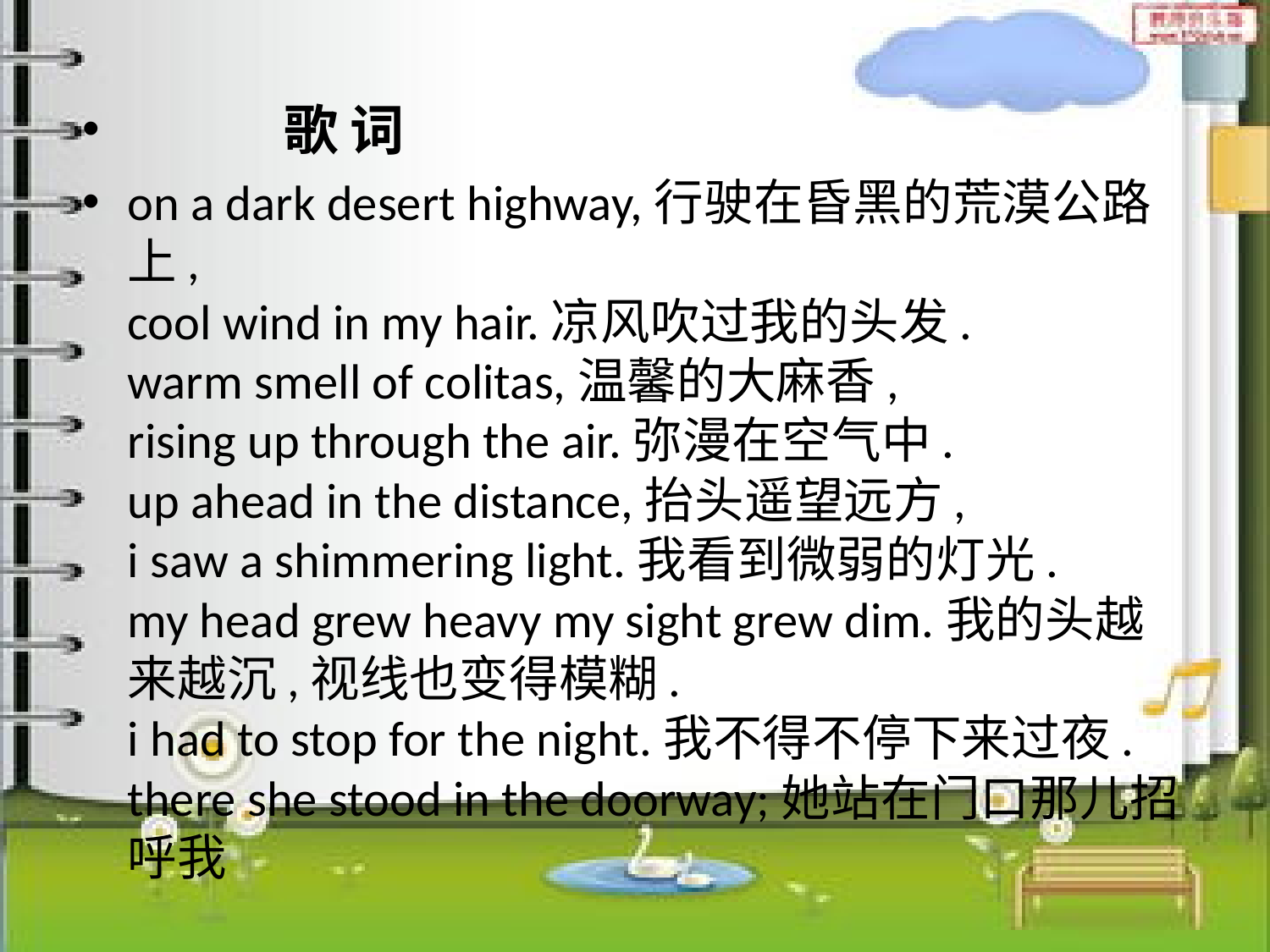

歌 词
on a dark desert highway,行驶在昏黑的荒漠公路上,
cool wind in my hair.凉风吹过我的头发.
warm smell of colitas,温馨的大麻香,
rising up through the air.弥漫在空气中.
up ahead in the distance,抬头遥望远方,
i saw a shimmering light.我看到微弱的灯光.
my head grew heavy my sight grew dim.我的头越来越沉,视线也变得模糊.
i had to stop for the night.我不得不停下来过夜.
there she stood in the doorway;她站在门口那儿招呼我